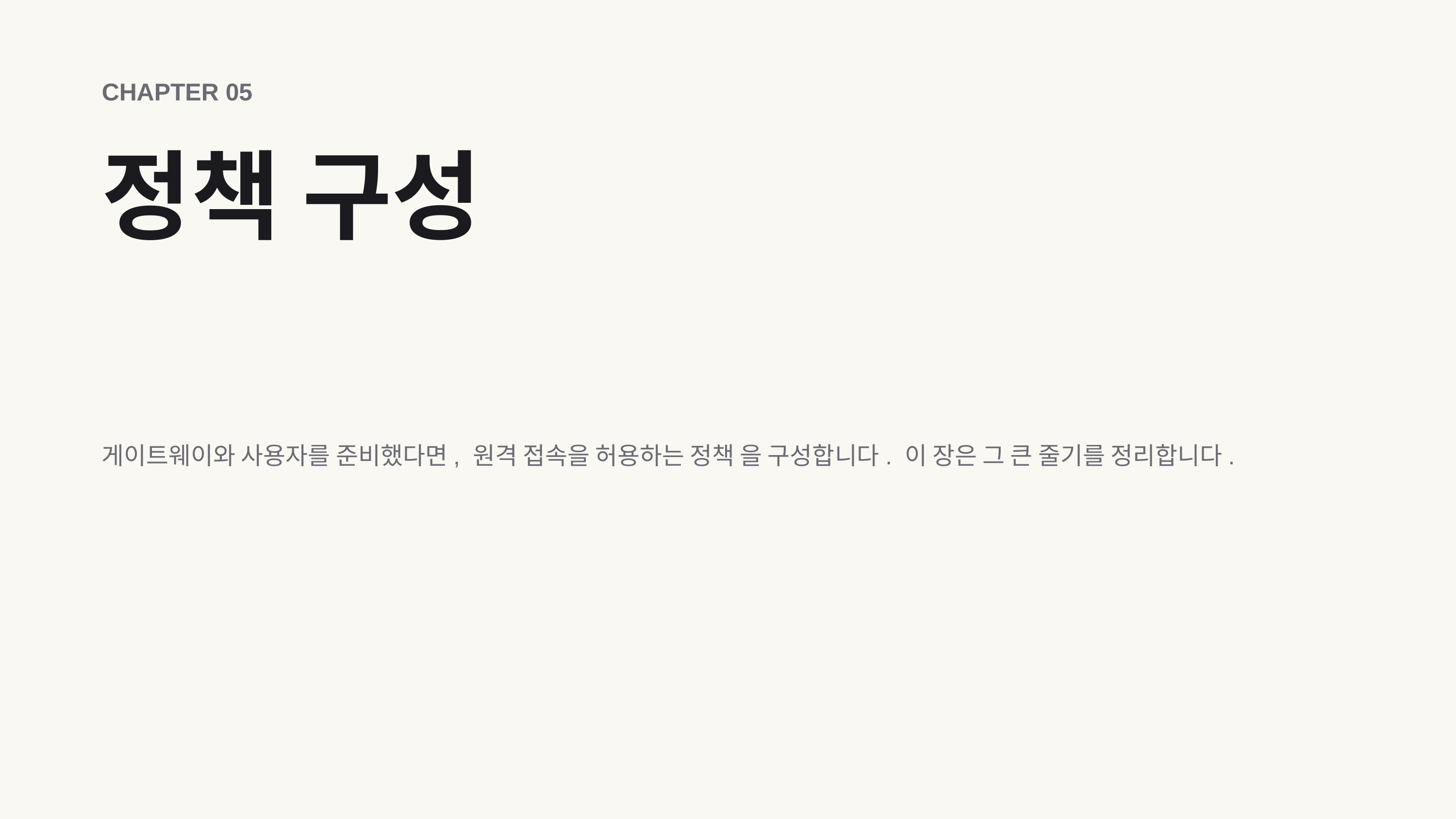

CHAPTER 05
정책 구성
게이트웨이와 사용자를 준비했다면, 원격 접속을 허용하는 정책 을 구성합니다. 이 장은 그 큰 줄기를 정리합니다.